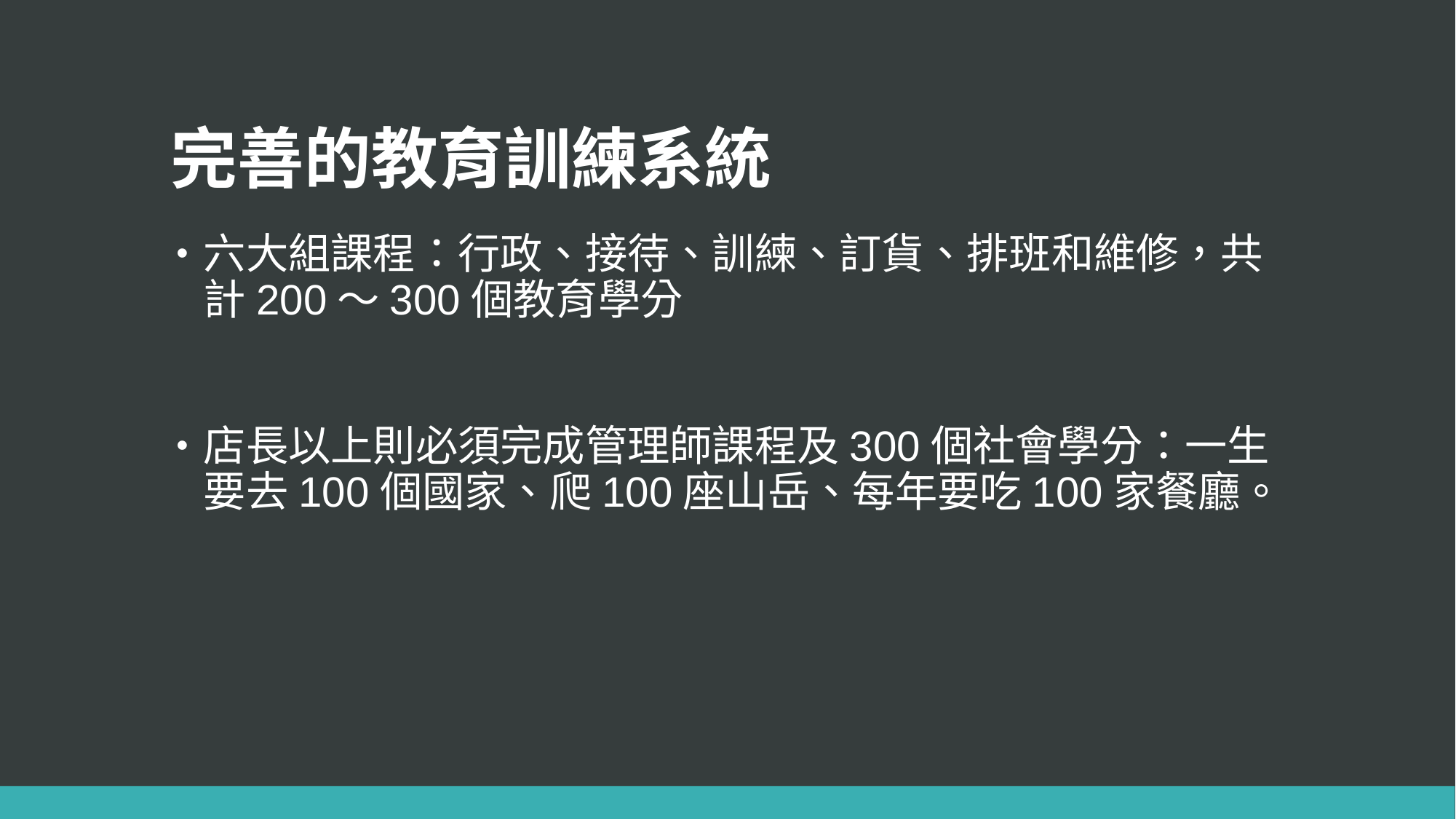

# 完善的教育訓練系統
六大組課程：行政、接待、訓練、訂貨、排班和維修，共計200～300個教育學分

店長以上則必須完成管理師課程及300個社會學分：一生要去100個國家、爬100座山岳、每年要吃100家餐廳。